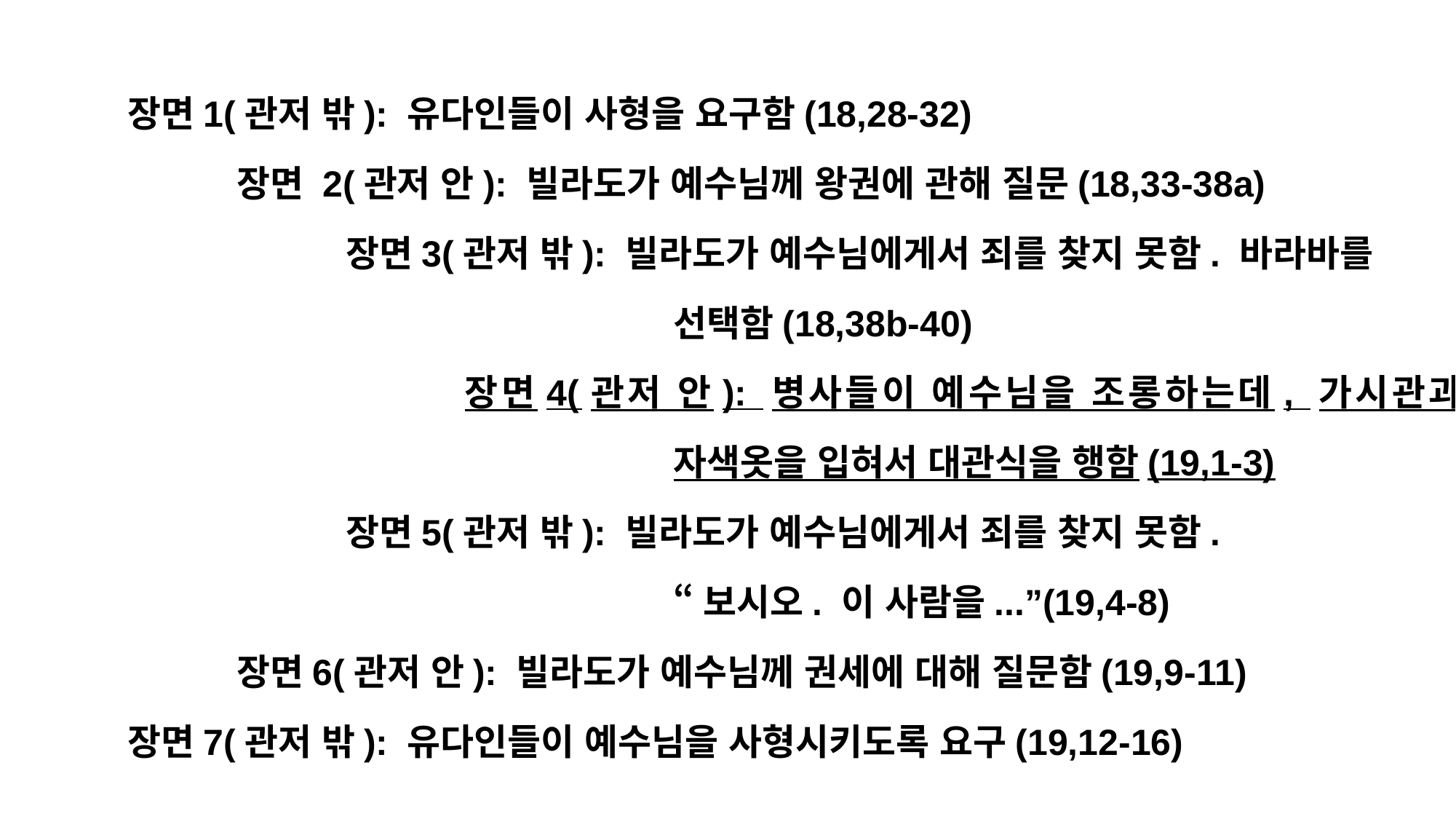

장면1(관저 밖): 유다인들이 사형을 요구함(18,28-32)
	장면 2(관저 안): 빌라도가 예수님께 왕권에 관해 질문(18,33-38a)
		장면3(관저 밖): 빌라도가 예수님에게서 죄를 찾지 못함. 바라바를 						선택함(18,38b-40)
			장면4(관저 안): 병사들이 예수님을 조롱하는데, 가시관과 				 		자색옷을 입혀서 대관식을 행함(19,1-3)
		장면5(관저 밖): 빌라도가 예수님에게서 죄를 찾지 못함.
					“보시오. 이 사람을...”(19,4-8)
	장면6(관저 안): 빌라도가 예수님께 권세에 대해 질문함(19,9-11)
장면7(관저 밖): 유다인들이 예수님을 사형시키도록 요구(19,12-16)